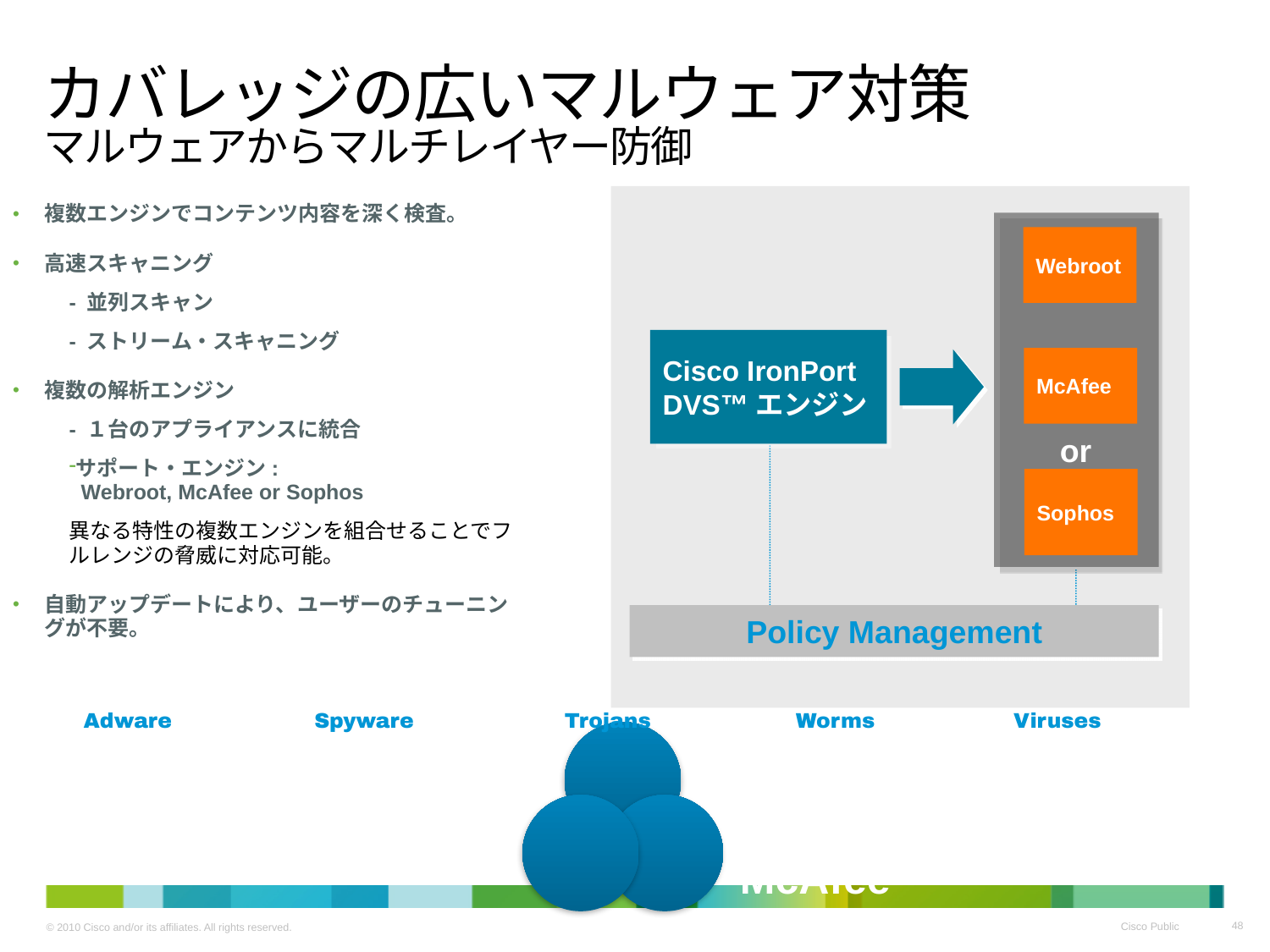

# カバレッジの広いマルウェア対策 マルウェアからマルチレイヤー防御

複数エンジンでコンテンツ内容を深く検査。
高速スキャニング
- 並列スキャン
- ストリーム・スキャニング
複数の解析エンジン
- １台のアプライアンスに統合
サポート・エンジン:
  Webroot, McAfee or Sophos
異なる特性の複数エンジンを組合せることでフルレンジの脅威に対応可能。
自動アップデートにより、ユーザーのチューニングが不要。

Webroot
Cisco IronPort
DVS™エンジン
McAfee

or

Sophos

Policy Management
Viruses
Adware
Spyware
Trojans
Worms

Sophos
Webroot
McAfee